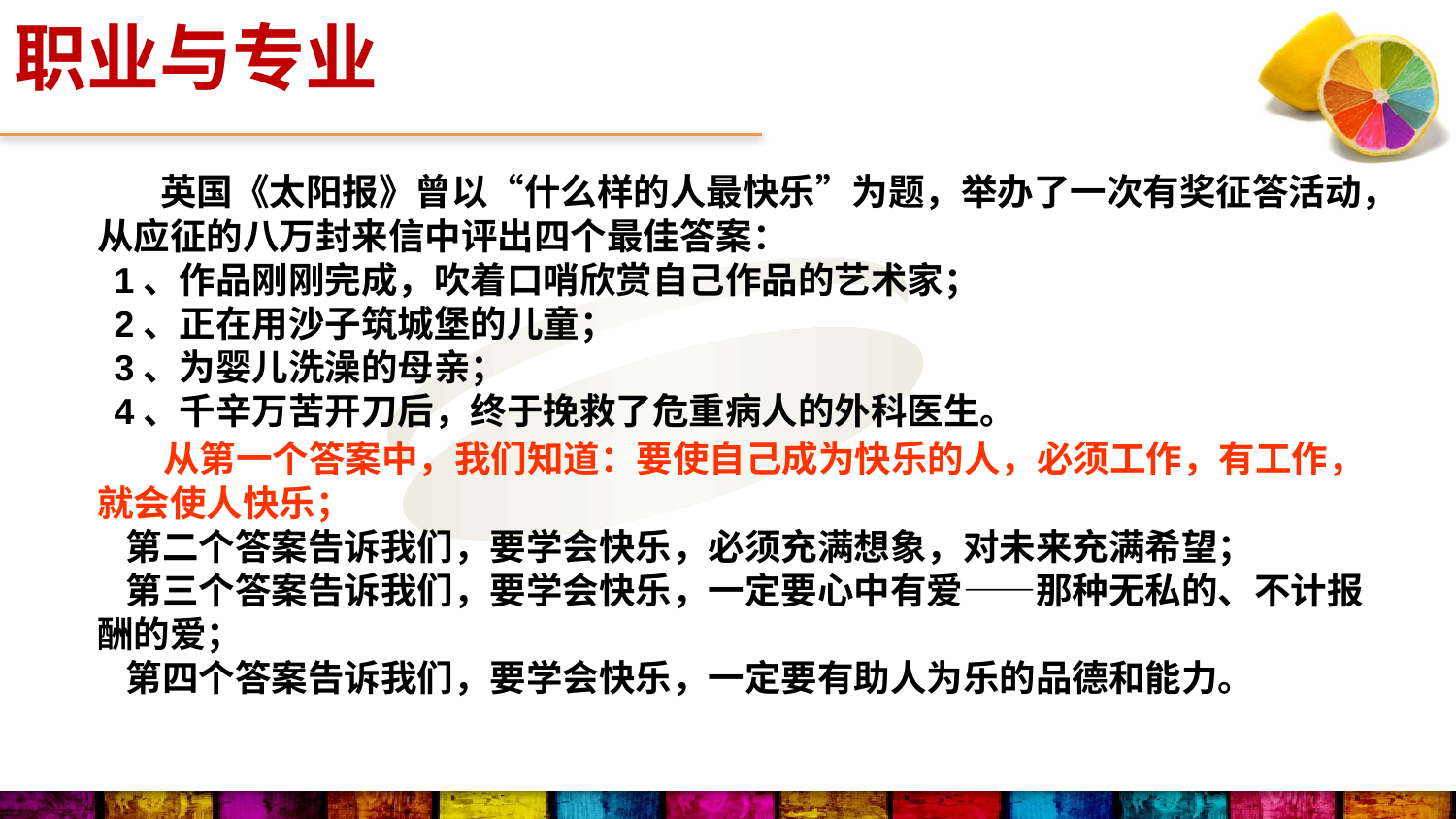

职业与专业

            英国《太阳报》曾以“什么样的人最快乐”为题，举办了一次有奖征答活动，从应征的八万封来信中评出四个最佳答案：
       1、作品刚刚完成，吹着口哨欣赏自己作品的艺术家；
       2、正在用沙子筑城堡的儿童；
       3、为婴儿洗澡的母亲；
       4、千辛万苦开刀后，终于挽救了危重病人的外科医生。
            从第一个答案中，我们知道：要使自己成为快乐的人，必须工作，有工作，就会使人快乐；
         第二个答案告诉我们，要学会快乐，必须充满想象，对未来充满希望；
         第三个答案告诉我们，要学会快乐，一定要心中有爱——那种无私的、不计报酬的爱；
         第四个答案告诉我们，要学会快乐，一定要有助人为乐的品德和能力。
FPA性格色彩的使命